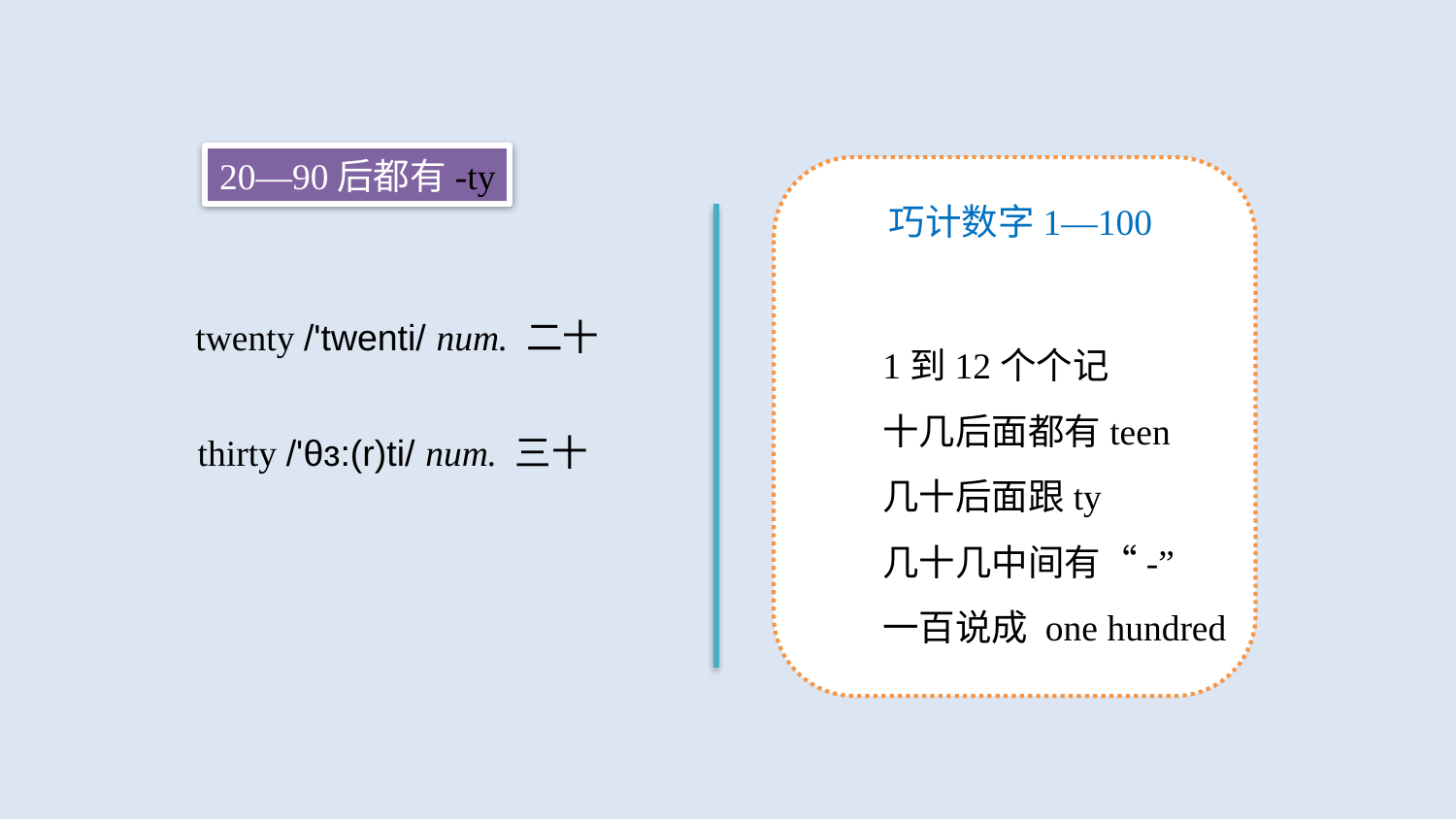

20—90后都有-ty

巧计数字1—100
twenty /'twenti/ num. 二十
1到12个个记
十几后面都有teen
几十后面跟ty
几十几中间有“-”
一百说成 one hundred
thirty /'θɜ:(r)ti/ num. 三十